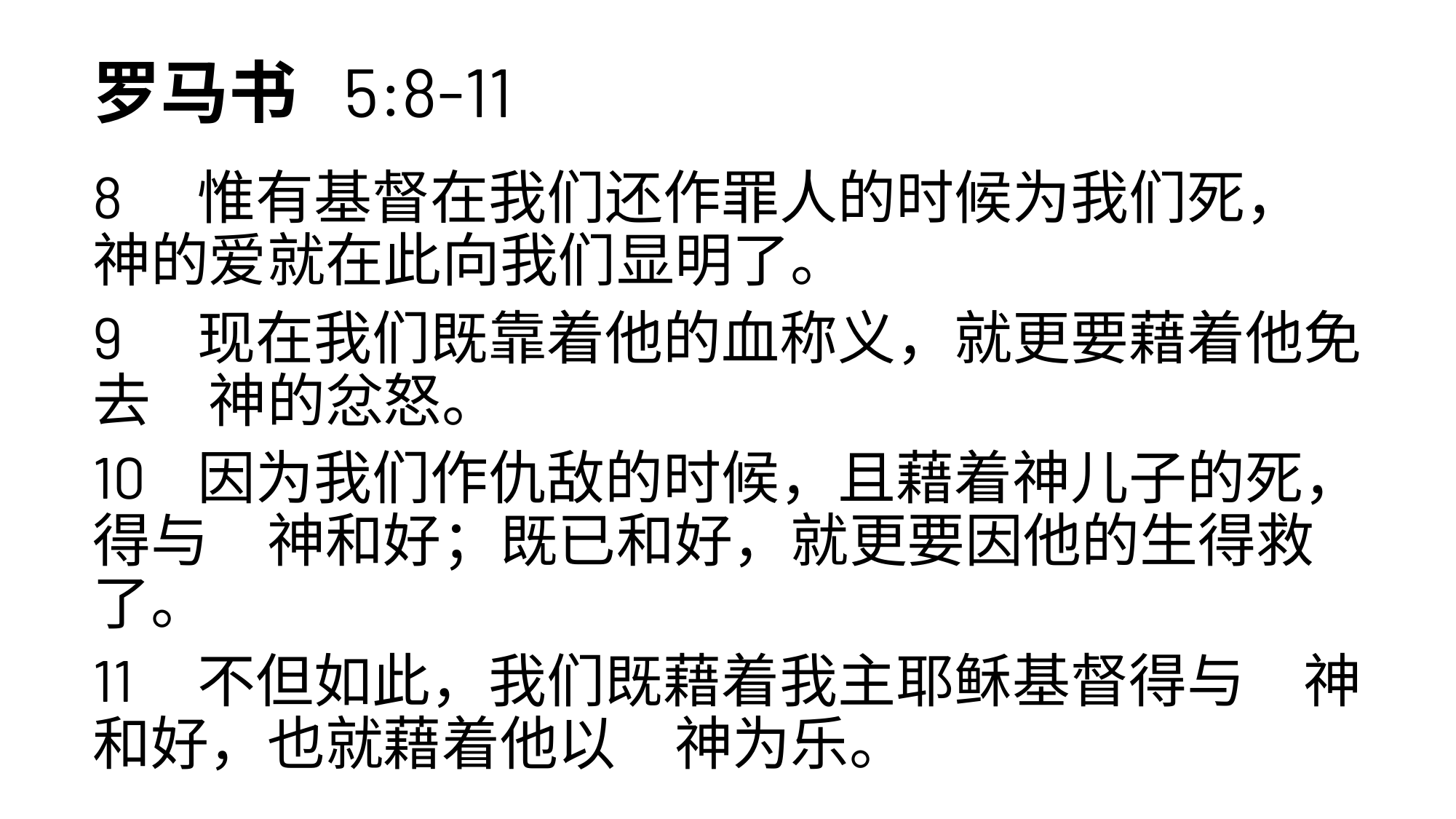

# 罗马书  5:8-11
8	惟有基督在我们还作罪人的时候为我们死，　神的爱就在此向我们显明了。
9	现在我们既靠着他的血称义，就更要藉着他免去　神的忿怒。
10	因为我们作仇敌的时候，且藉着神儿子的死，得与　神和好；既已和好，就更要因他的生得救了。
11	不但如此，我们既藉着我主耶稣基督得与　神和好，也就藉着他以　神为乐。